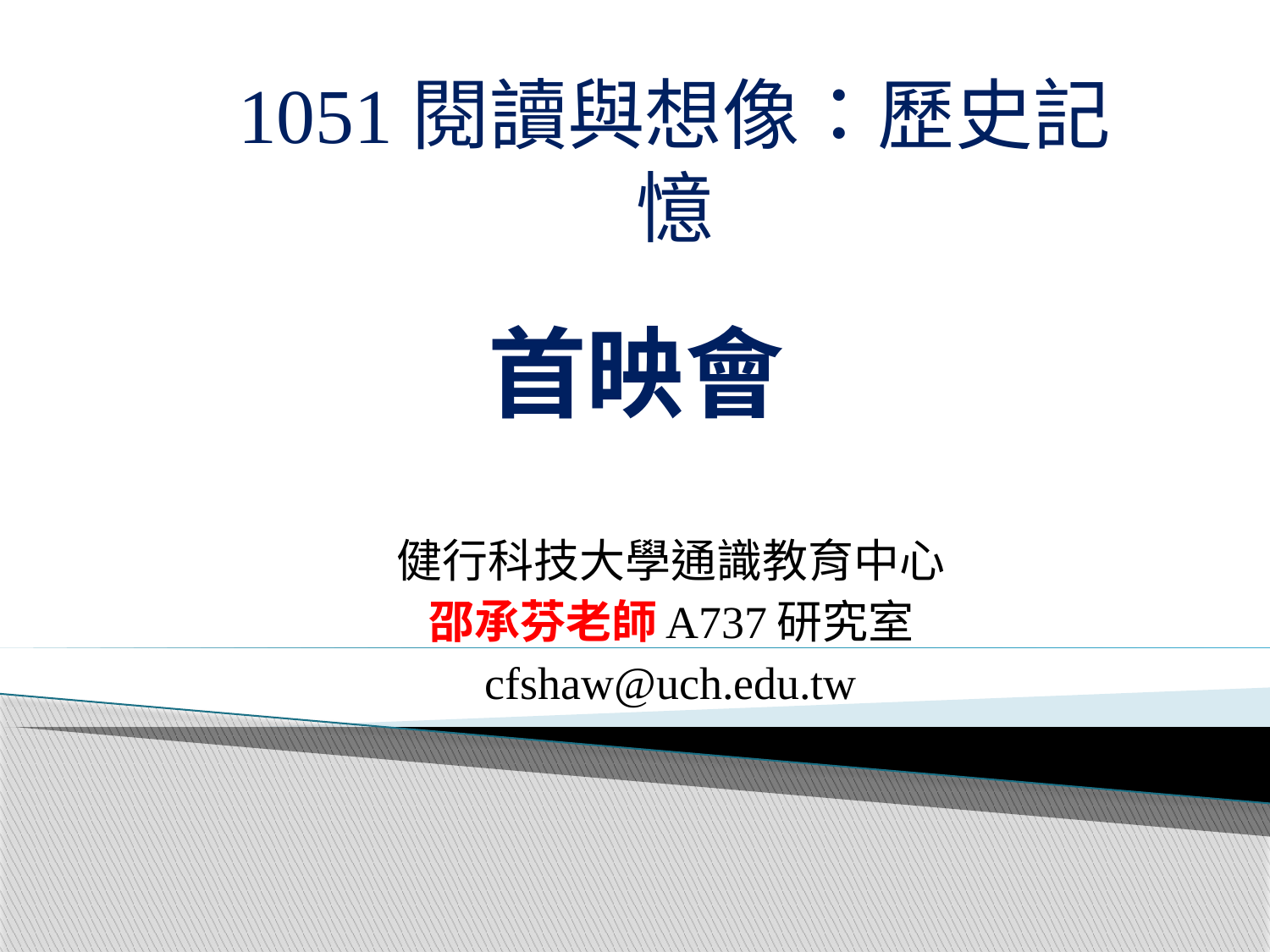

1051閱讀與想像：歷史記憶
# 首映會
健行科技大學通識教育中心
邵承芬老師A737研究室
cfshaw@uch.edu.tw